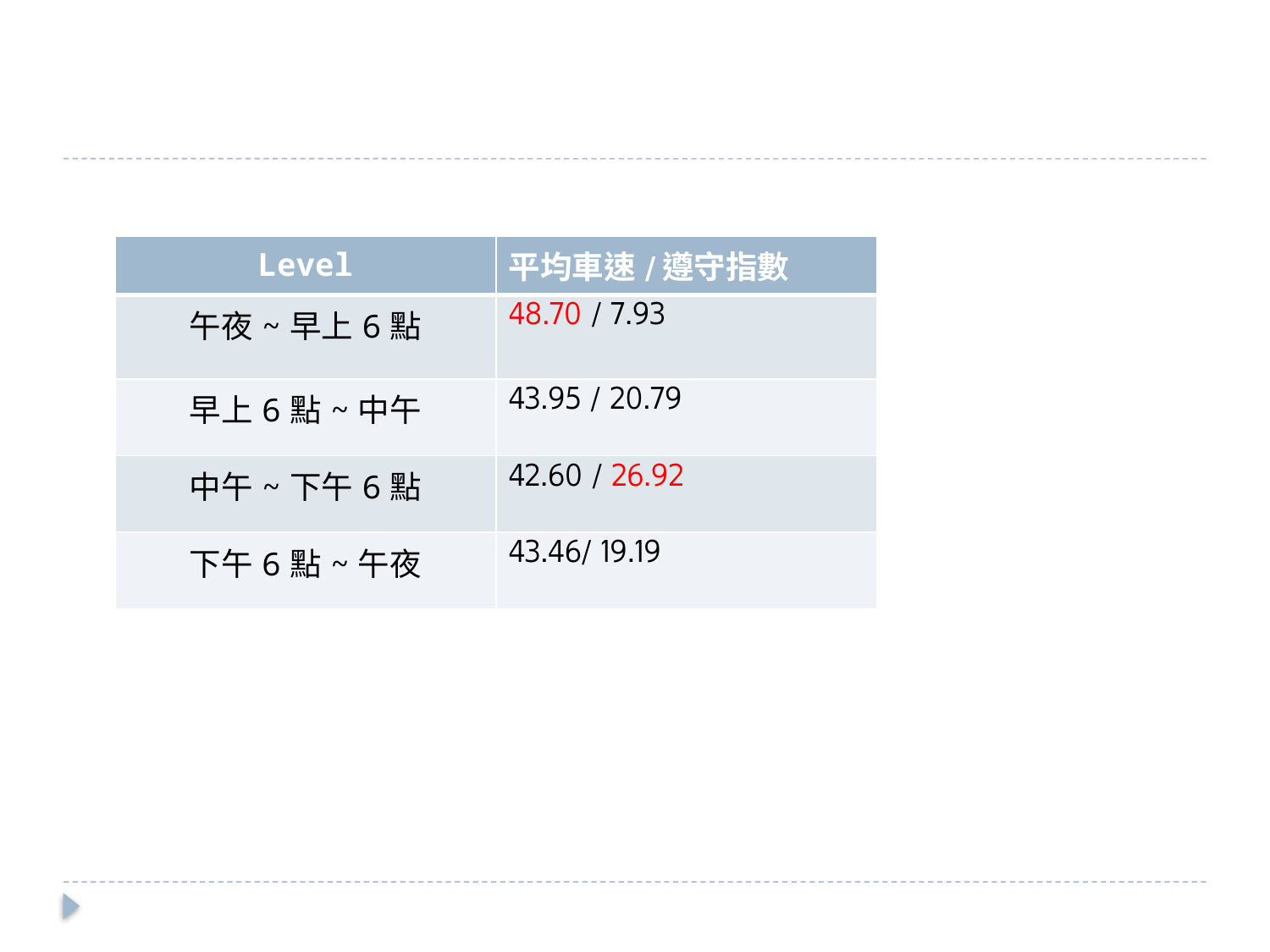

#
| Level | 平均車速/遵守指數 |
| --- | --- |
| 午夜~早上6點 | 48.70 / 7.93 |
| 早上6點~中午 | 43.95 / 20.79 |
| 中午~下午6點 | 42.60 / 26.92 |
| 下午6點~午夜 | 43.46/ 19.19 |